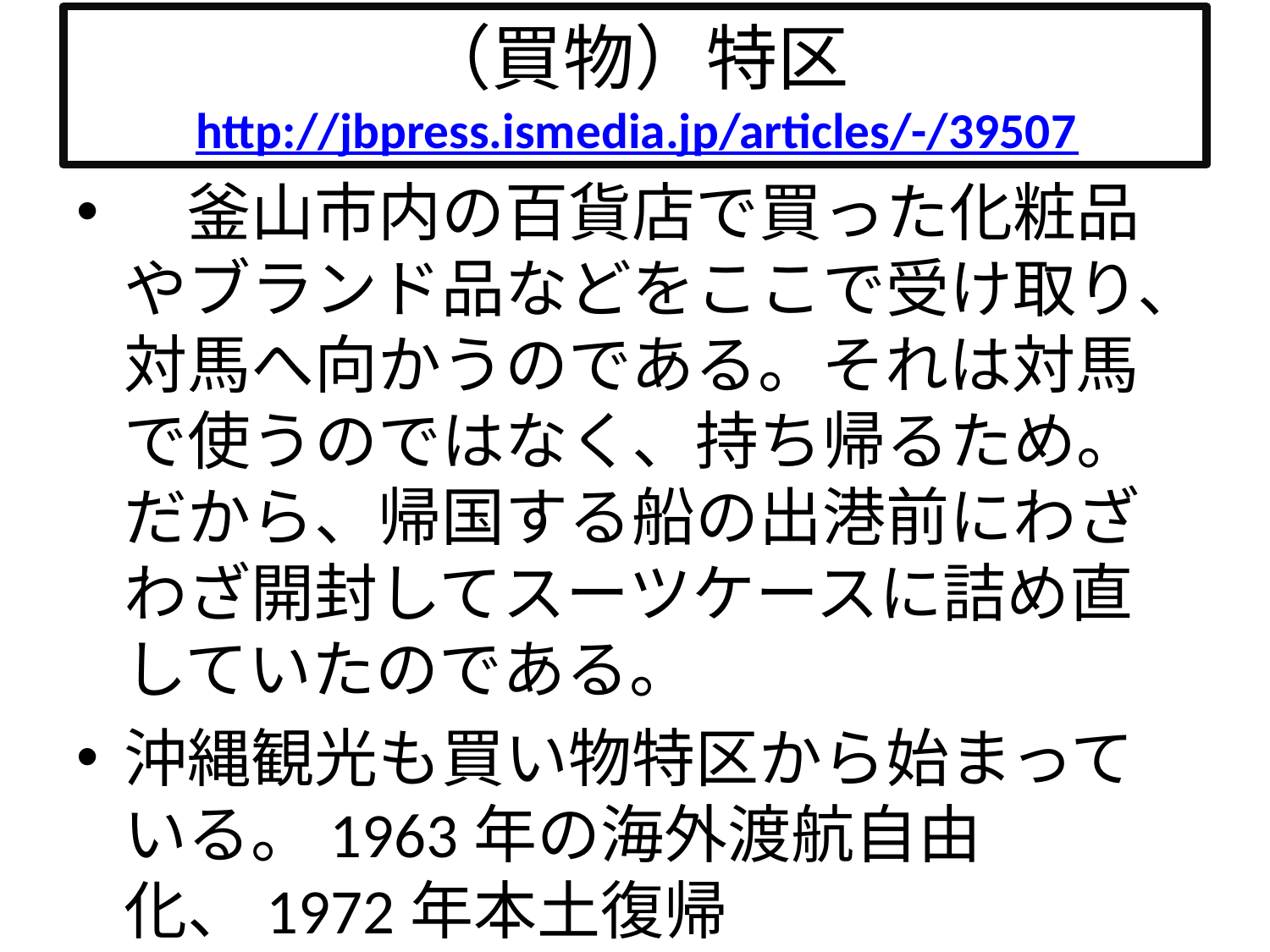

# （買物）特区 http://jbpress.ismedia.jp/articles/-/39507
　釜山市内の百貨店で買った化粧品やブランド品などをここで受け取り、対馬へ向かうのである。それは対馬で使うのではなく、持ち帰るため。だから、帰国する船の出港前にわざわざ開封してスーツケースに詰め直していたのである。
沖縄観光も買い物特区から始まっている。1963年の海外渡航自由化、1972年本土復帰